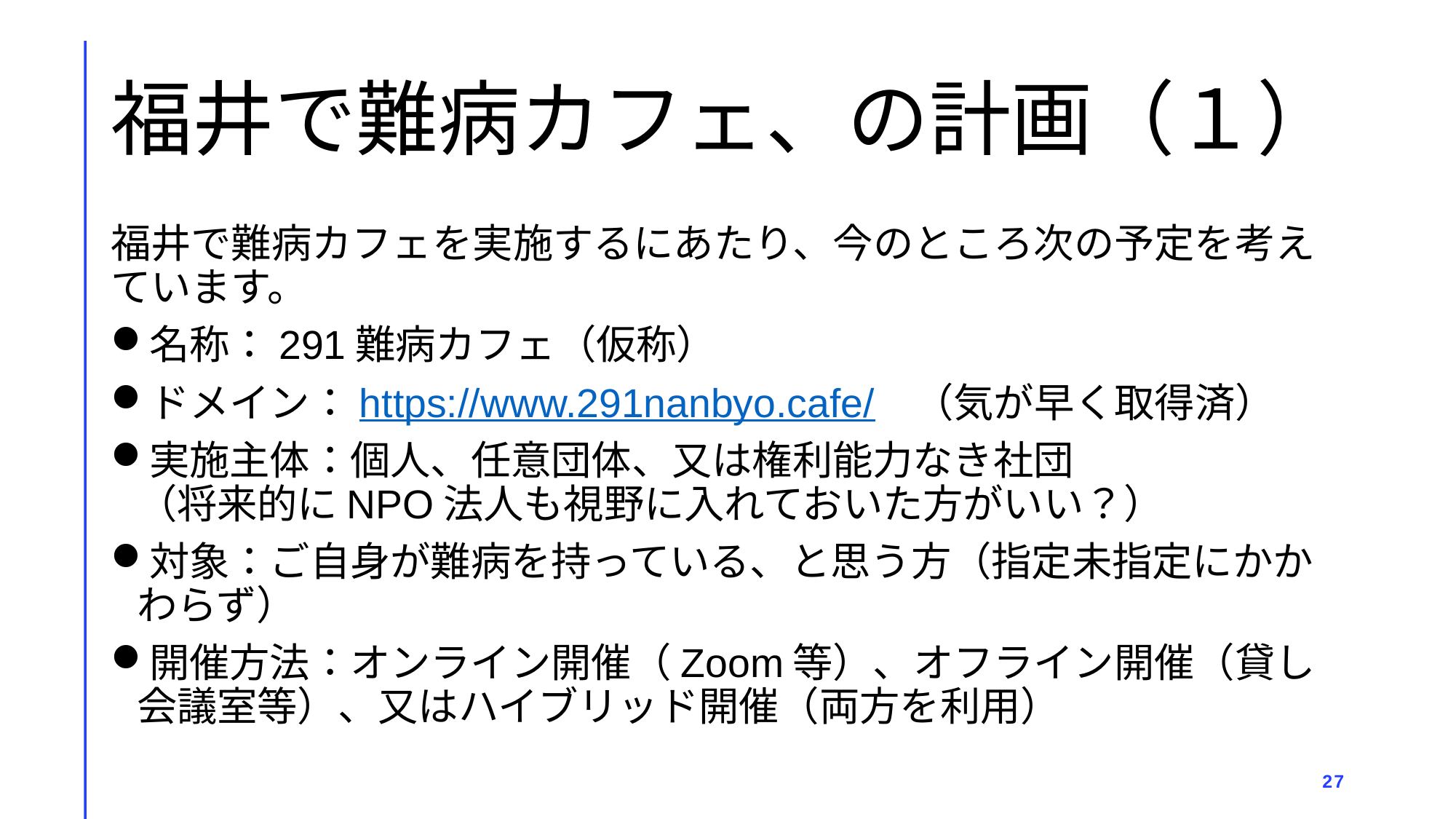

# 福井で難病カフェ、の計画（１）
福井で難病カフェを実施するにあたり、今のところ次の予定を考えています。
名称：291難病カフェ（仮称）
ドメイン：https://www.291nanbyo.cafe/　（気が早く取得済）
実施主体：個人、任意団体、又は権利能力なき社団
（将来的にNPO法人も視野に入れておいた方がいい？）
対象：ご自身が難病を持っている、と思う方（指定未指定にかかわらず）
開催方法：オンライン開催（Zoom等）、オフライン開催（貸し会議室等）、又はハイブリッド開催（両方を利用）
27